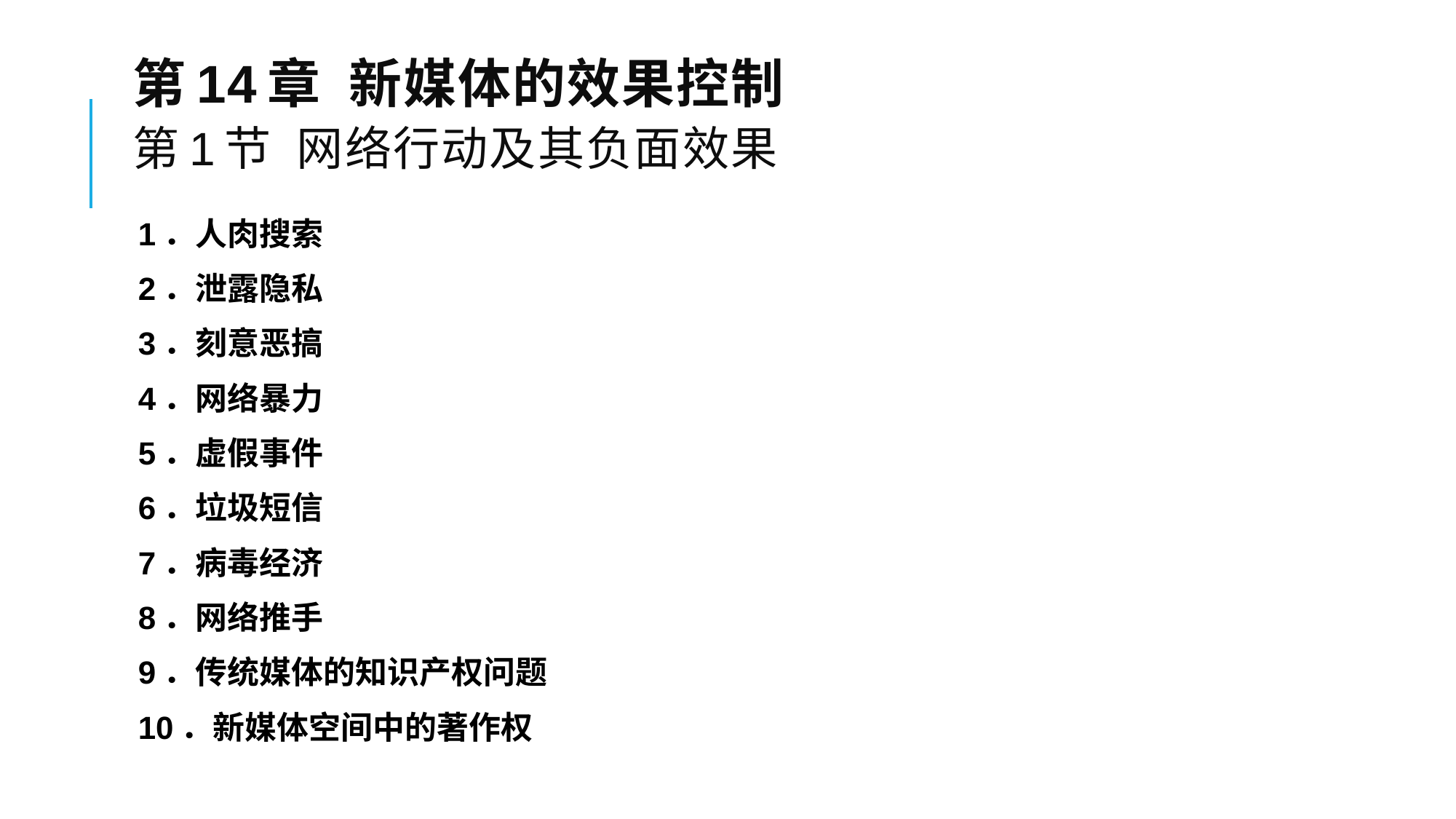

# 第14章  新媒体的效果控制 第1节  网络行动及其负面效果
1．人肉搜索
2．泄露隐私
3．刻意恶搞
4．网络暴力
5．虚假事件
6．垃圾短信
7．病毒经济
8．网络推手
9．传统媒体的知识产权问题
10．新媒体空间中的著作权